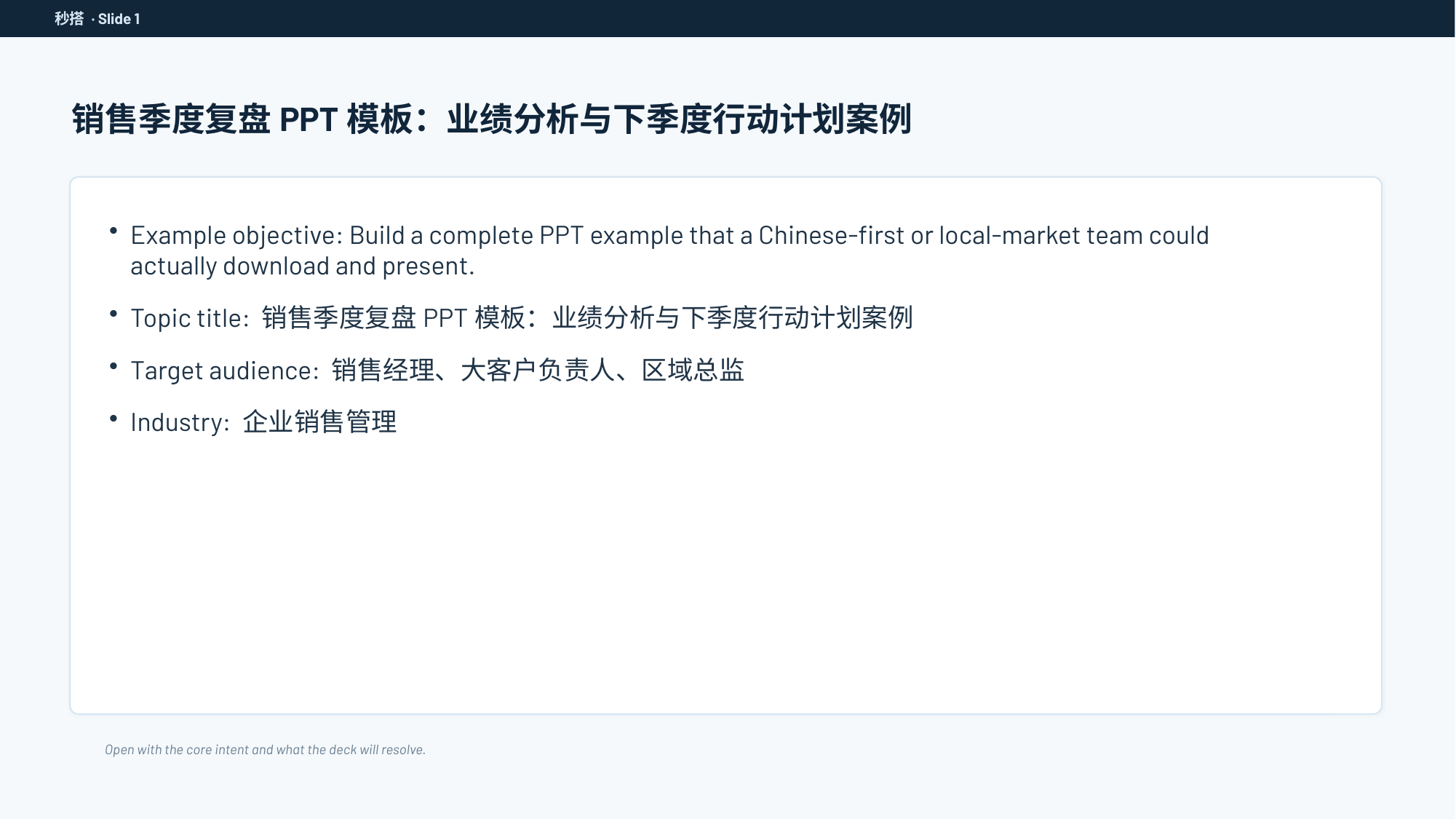

秒搭 · Slide 1
销售季度复盘PPT模板：业绩分析与下季度行动计划案例

Example objective: Build a complete PPT example that a Chinese-first or local-market team could actually download and present.
Topic title: 销售季度复盘PPT模板：业绩分析与下季度行动计划案例
Target audience: 销售经理、大客户负责人、区域总监
Industry: 企业销售管理
Open with the core intent and what the deck will resolve.